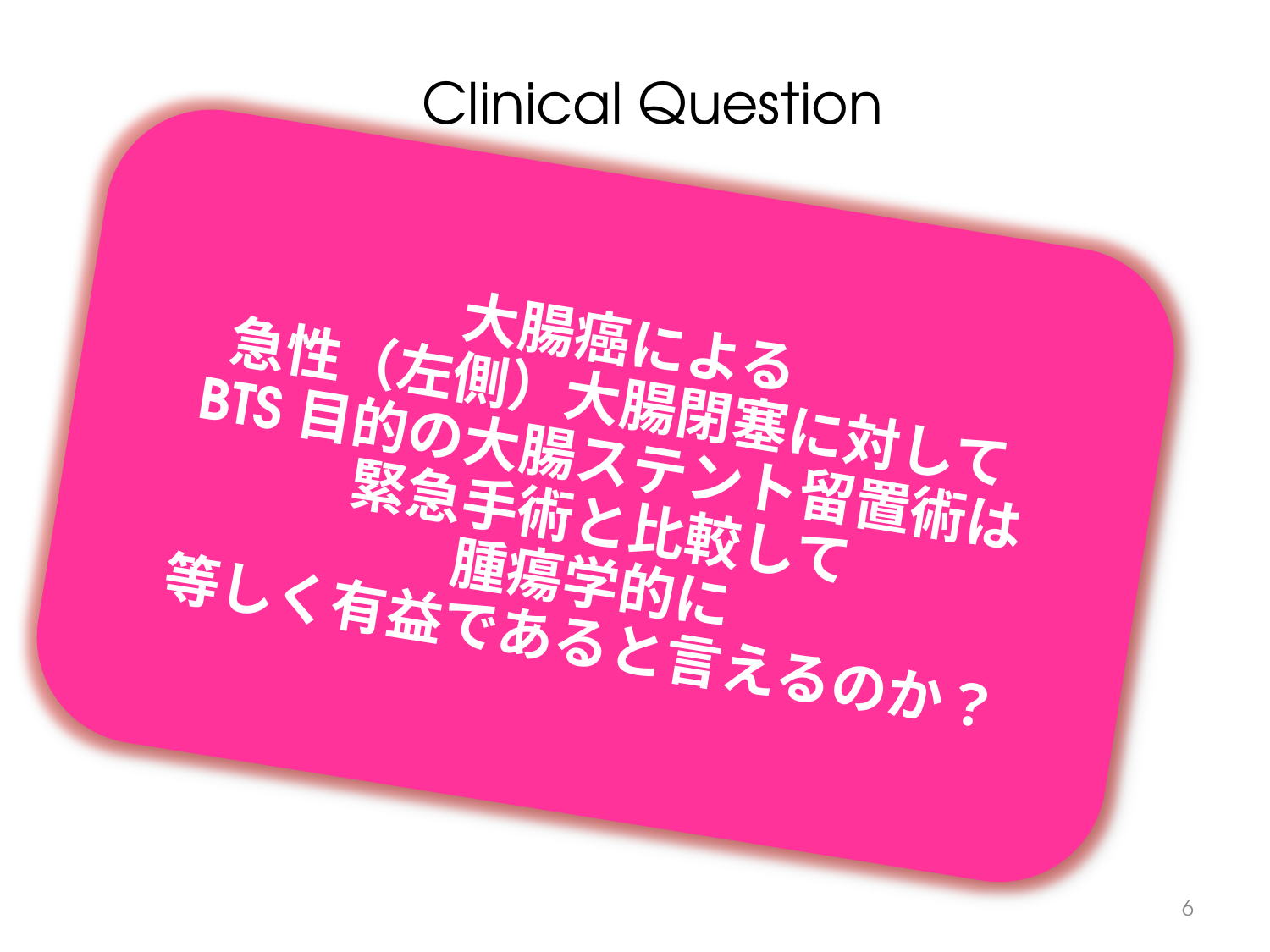

Clinical Question
大腸癌による
急性（左側）大腸閉塞に対して
BTS目的の大腸ステント留置術は
緊急手術と比較して
腫瘍学的に
等しく有益であると言えるのか？
6